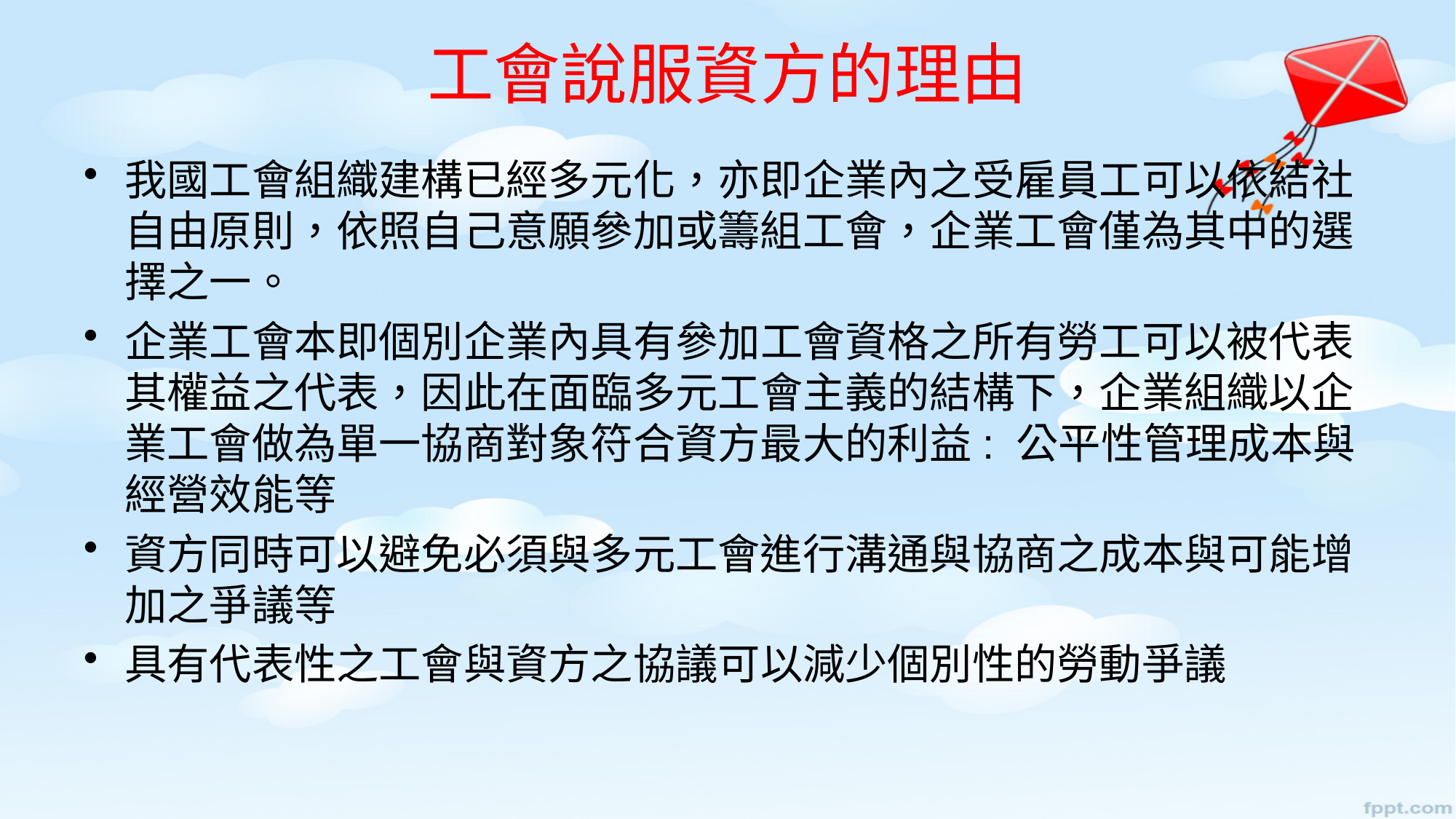

# 工會說服資方的理由
我國工會組織建構已經多元化，亦即企業內之受雇員工可以依結社自由原則，依照自己意願參加或籌組工會，企業工會僅為其中的選擇之一。
企業工會本即個別企業內具有參加工會資格之所有勞工可以被代表其權益之代表，因此在面臨多元工會主義的結構下，企業組織以企業工會做為單一協商對象符合資方最大的利益: 公平性管理成本與經營效能等
資方同時可以避免必須與多元工會進行溝通與協商之成本與可能增加之爭議等
具有代表性之工會與資方之協議可以減少個別性的勞動爭議